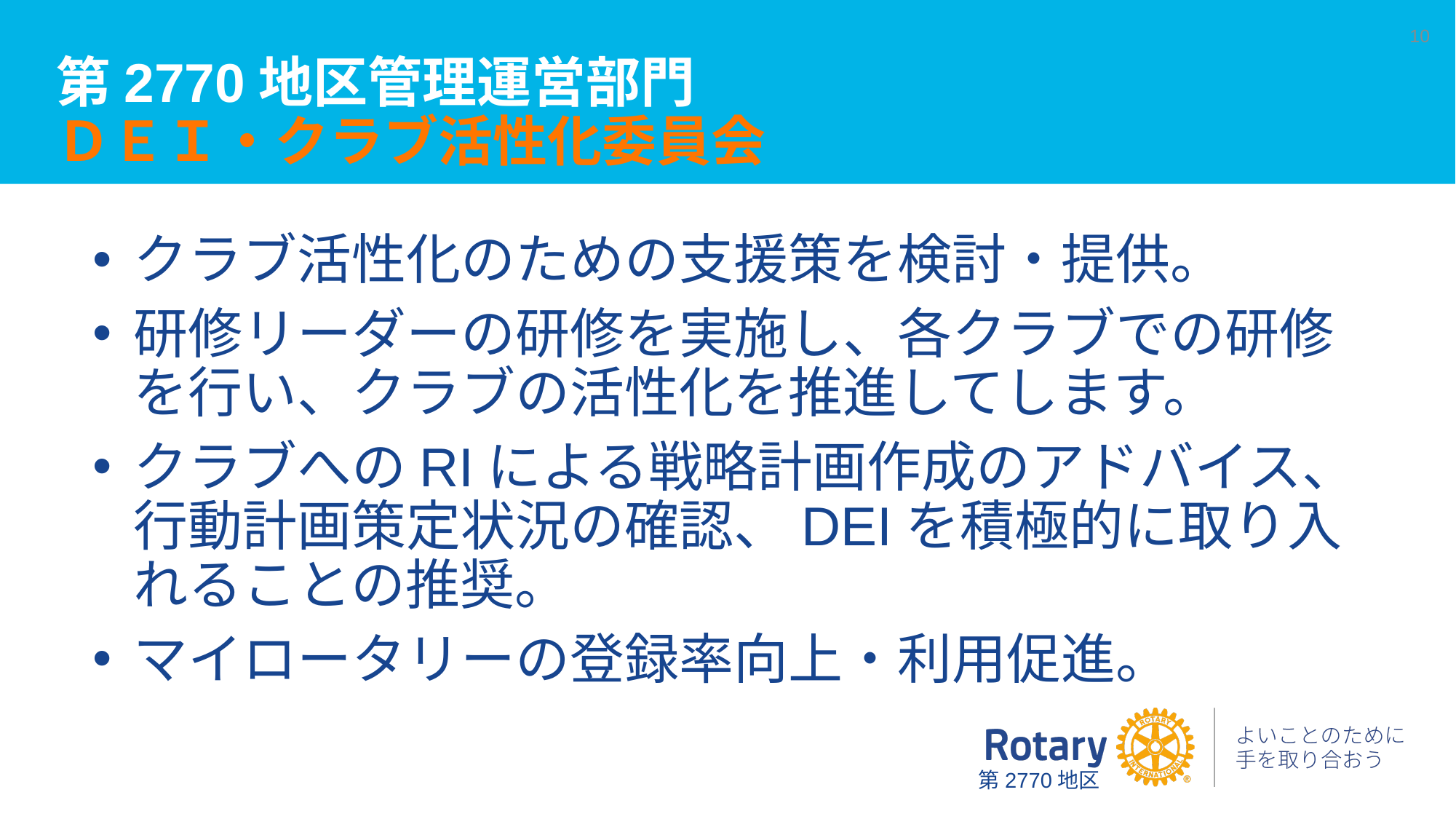

# 第2770地区管理運営部門 ＤＥＩ・クラブ活性化委員会
10
クラブ活性化のための支援策を検討・提供。
研修リーダーの研修を実施し、各クラブでの研修を行い、クラブの活性化を推進してします。
クラブへのRIによる戦略計画作成のアドバイス、
行動計画策定状況の確認、DEIを積極的に取り入れることの推奨。
マイロータリーの登録率向上・利用促進。